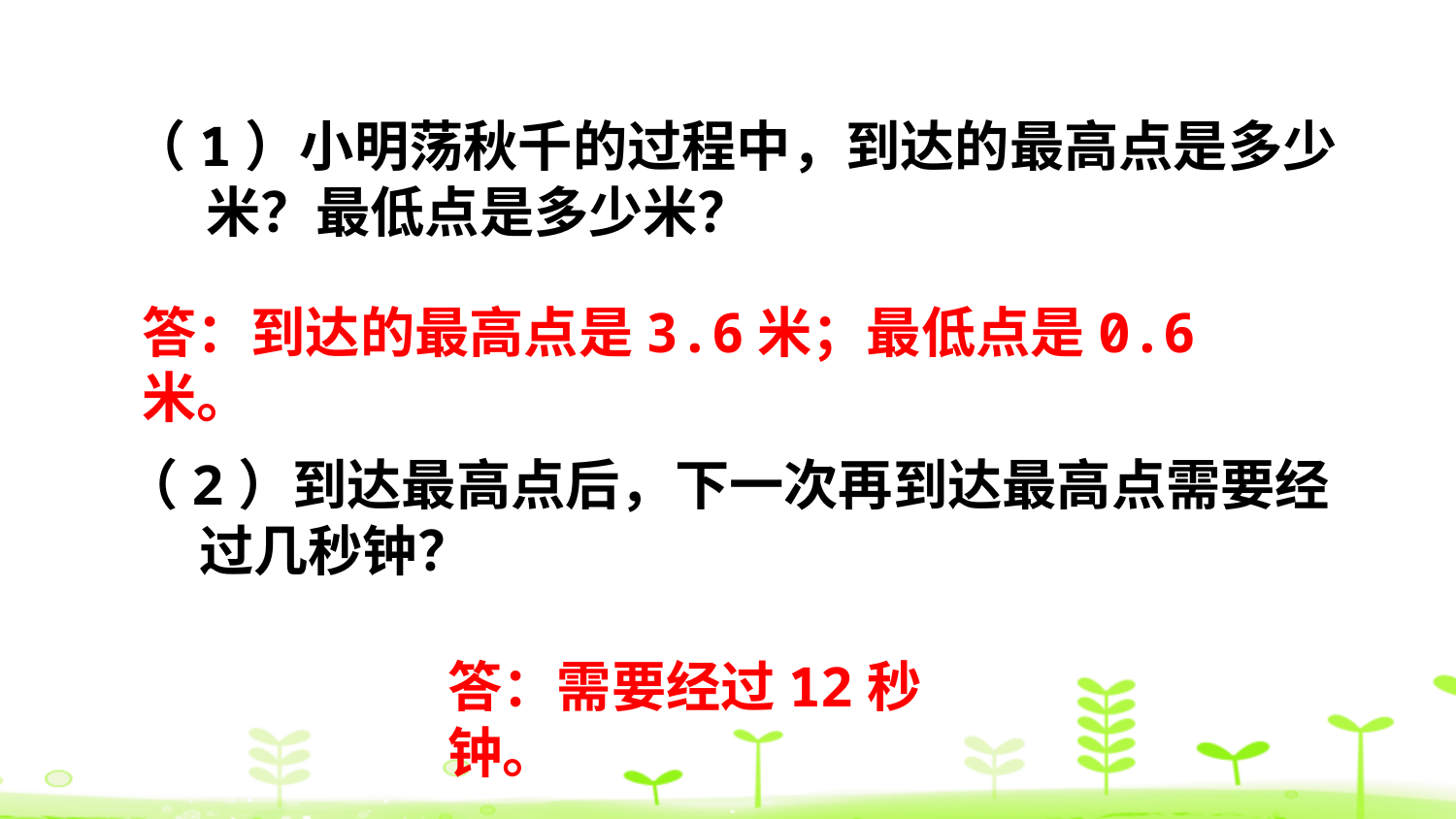

（1）小明荡秋千的过程中，到达的最高点是多少
     米？最低点是多少米？
答：到达的最高点是3.6米；最低点是0.6米。
（2）到达最高点后，下一次再到达最高点需要经
     过几秒钟？
答：需要经过12秒钟。